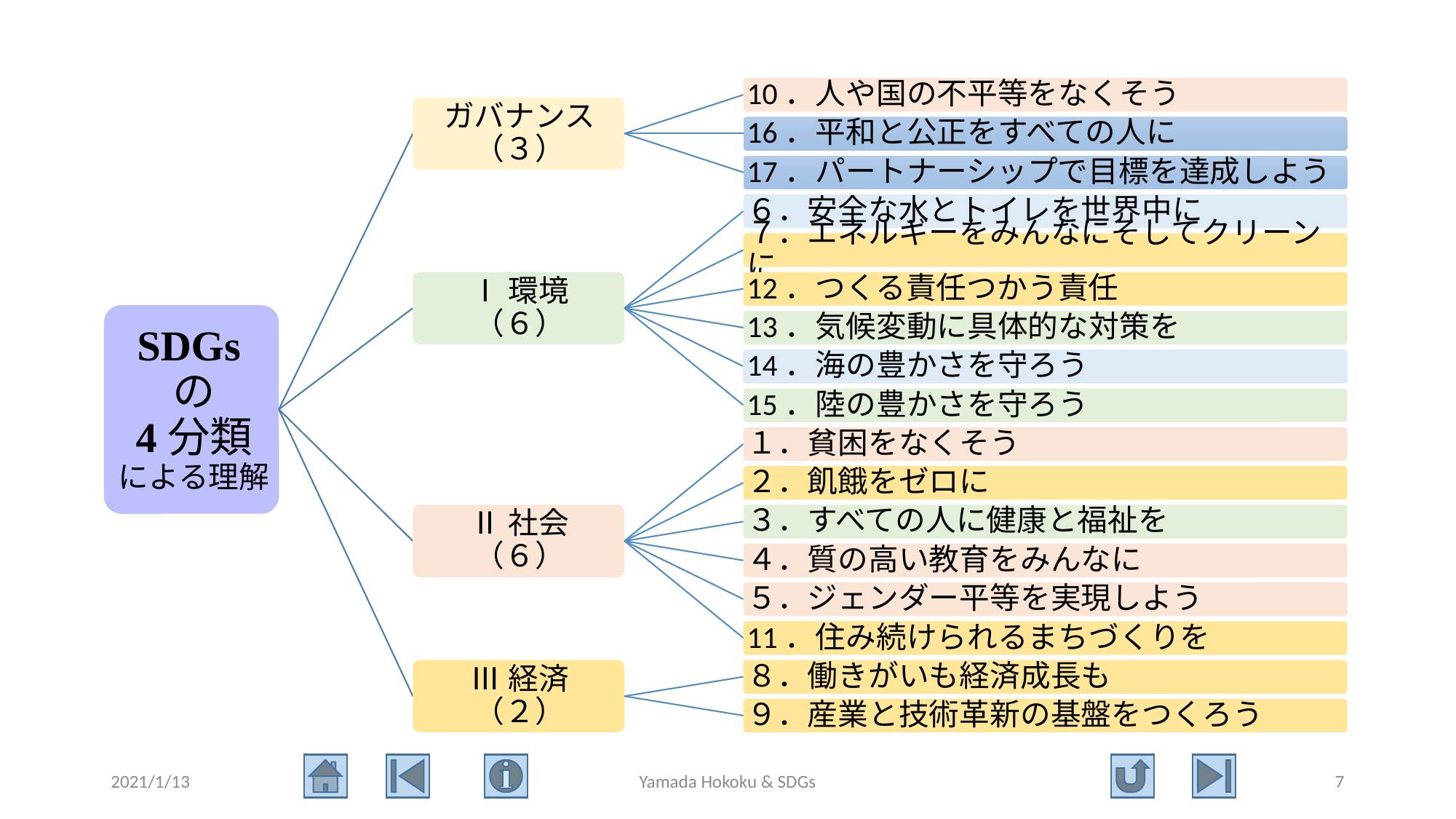

SDGsの
4分類
による理解

ガバナンス
（３）

10．人や国の不平等をなくそう

16．平和と公正をすべての人に

17．パートナーシップで目標を達成しよう

Ⅰ環境
（６）

６．安全な水とトイレを世界中に

７．エネルギーをみんなにそしてクリーンに

12．つくる責任つかう責任

13．気候変動に具体的な対策を

14．海の豊かさを守ろう

15．陸の豊かさを守ろう

Ⅱ社会
（６）

１．貧困をなくそう

２．飢餓をゼロに

３．すべての人に健康と福祉を

４．質の高い教育をみんなに

５．ジェンダー平等を実現しよう

11．住み続けられるまちづくりを

Ⅲ経済
（２）

８．働きがいも経済成長も

９．産業と技術革新の基盤をつくろう
2021/1/13
Yamada Hokoku & SDGs
7